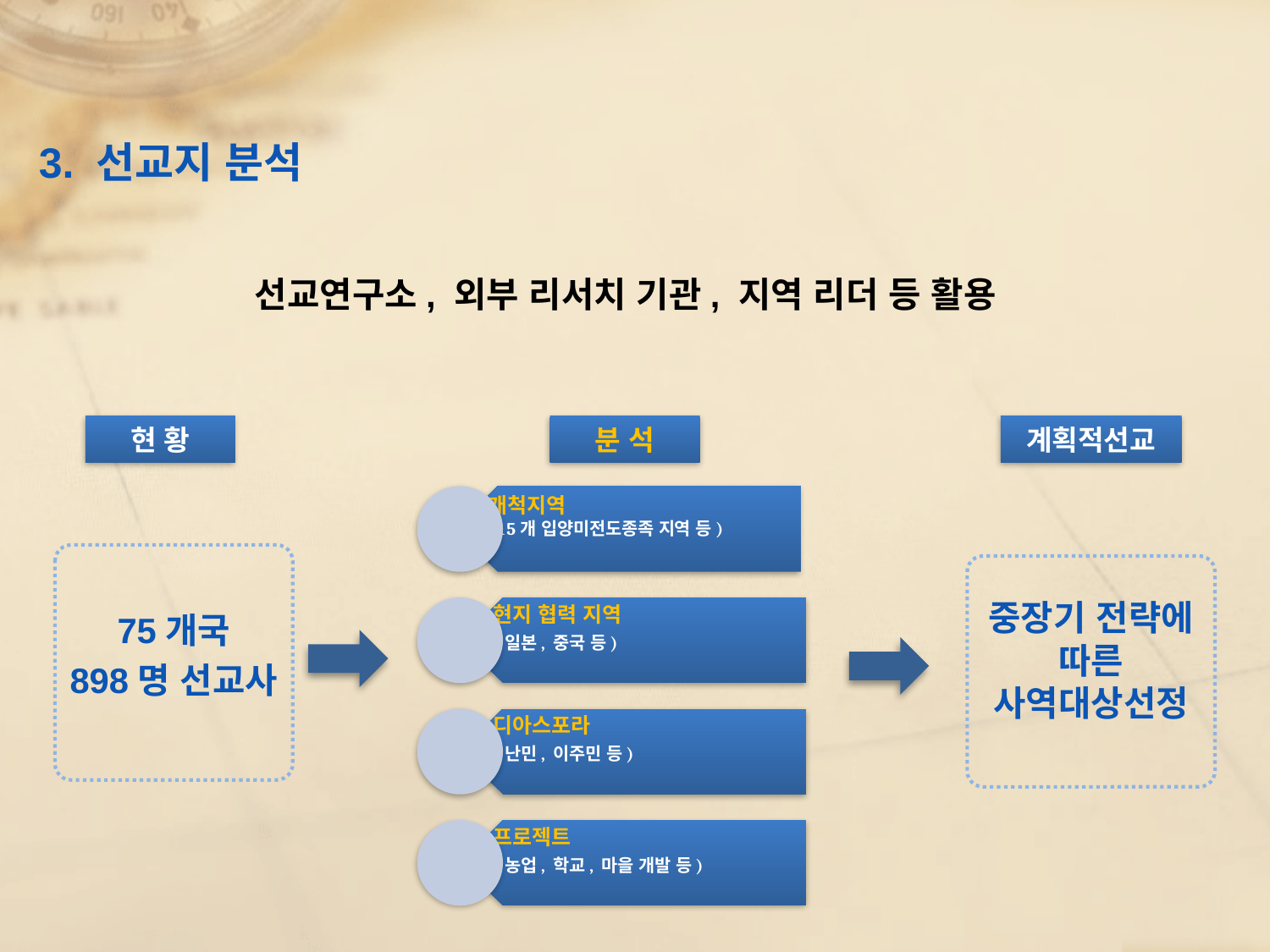

3. 선교지 분석
선교연구소, 외부 리서치 기관, 지역 리더 등 활용
현 황
분 석
계획적선교
개척지역
(15개 입양미전도종족 지역 등)
현지 협력 지역
(일본, 중국 등)
디아스포라
(난민, 이주민 등)
프로젝트
(농업, 학교, 마을 개발 등)

75개국
898명 선교사

중장기 전략에 따른 사역대상선정